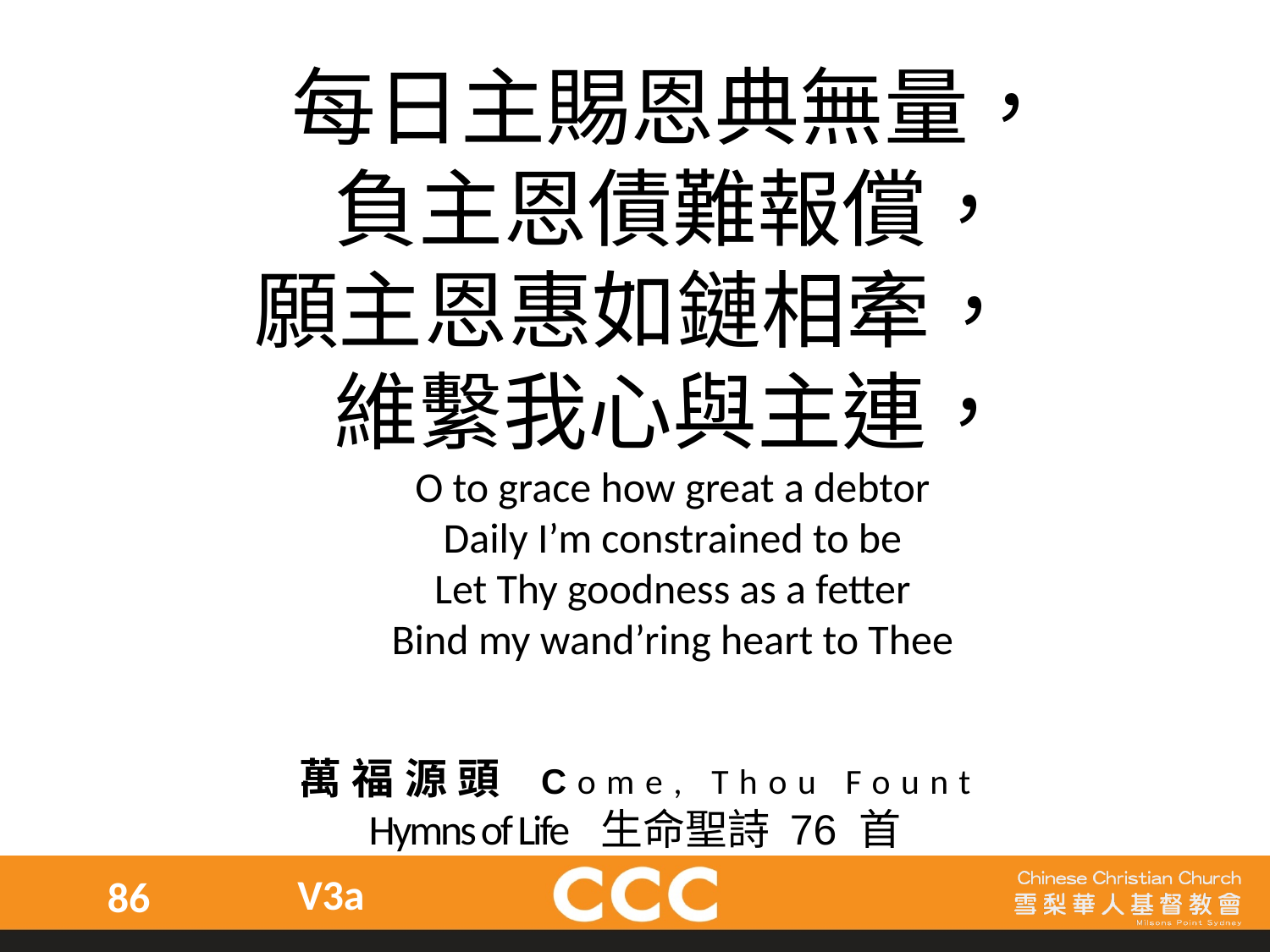

每日主賜恩典無量，
負主恩債難報償，
願主恩惠如鏈相牽，
維繫我心與主連，
O to grace how great a debtor
Daily I’m constrained to be
Let Thy goodness as a fetter
Bind my wand’ring heart to Thee
萬福源頭 Come, Thou Fount
Hymns of Life   生命聖詩 76 首
V3a
86